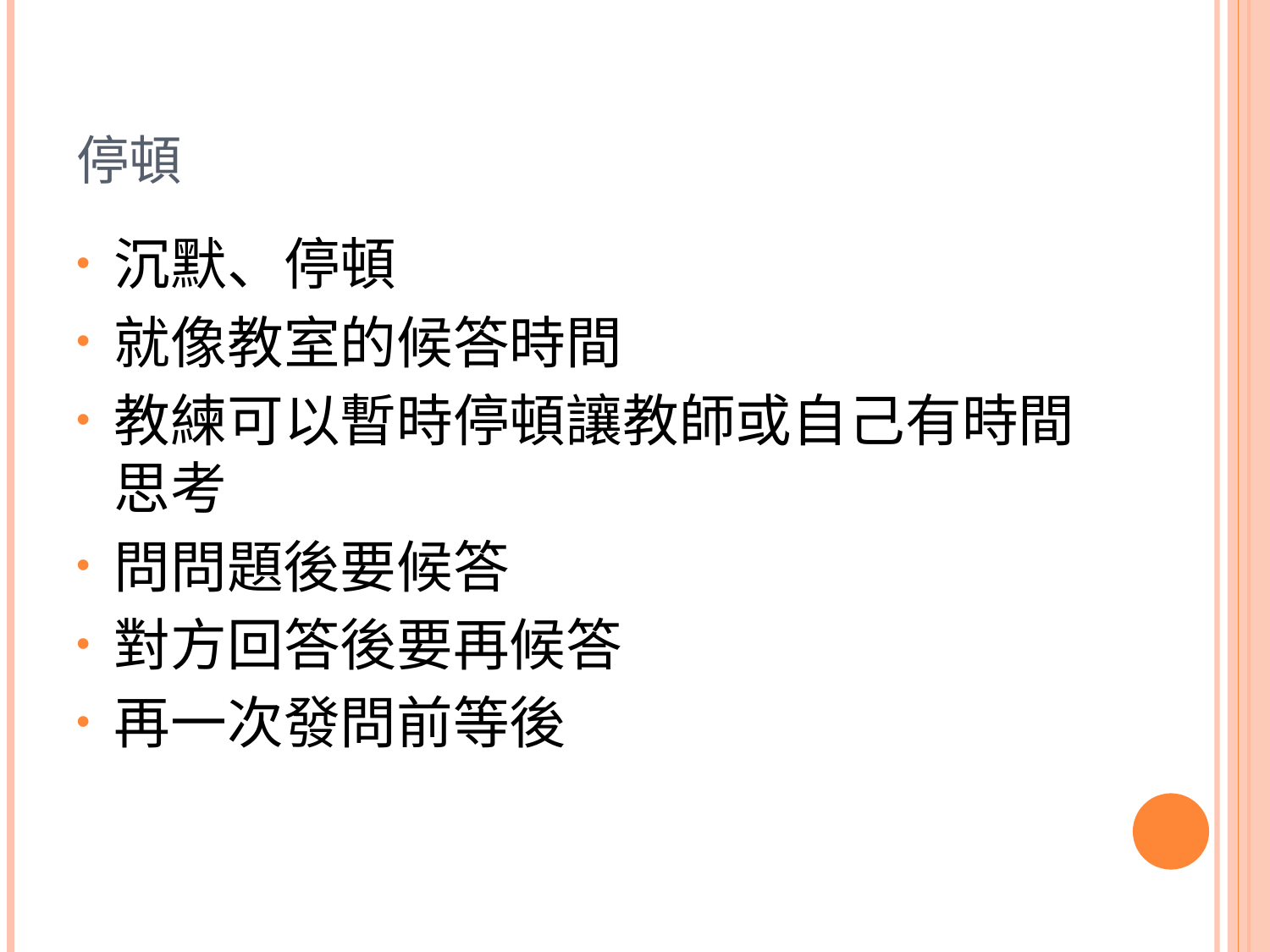

# 停頓
沉默、停頓
就像教室的候答時間
教練可以暫時停頓讓教師或自己有時間思考
問問題後要候答
對方回答後要再候答
再一次發問前等後